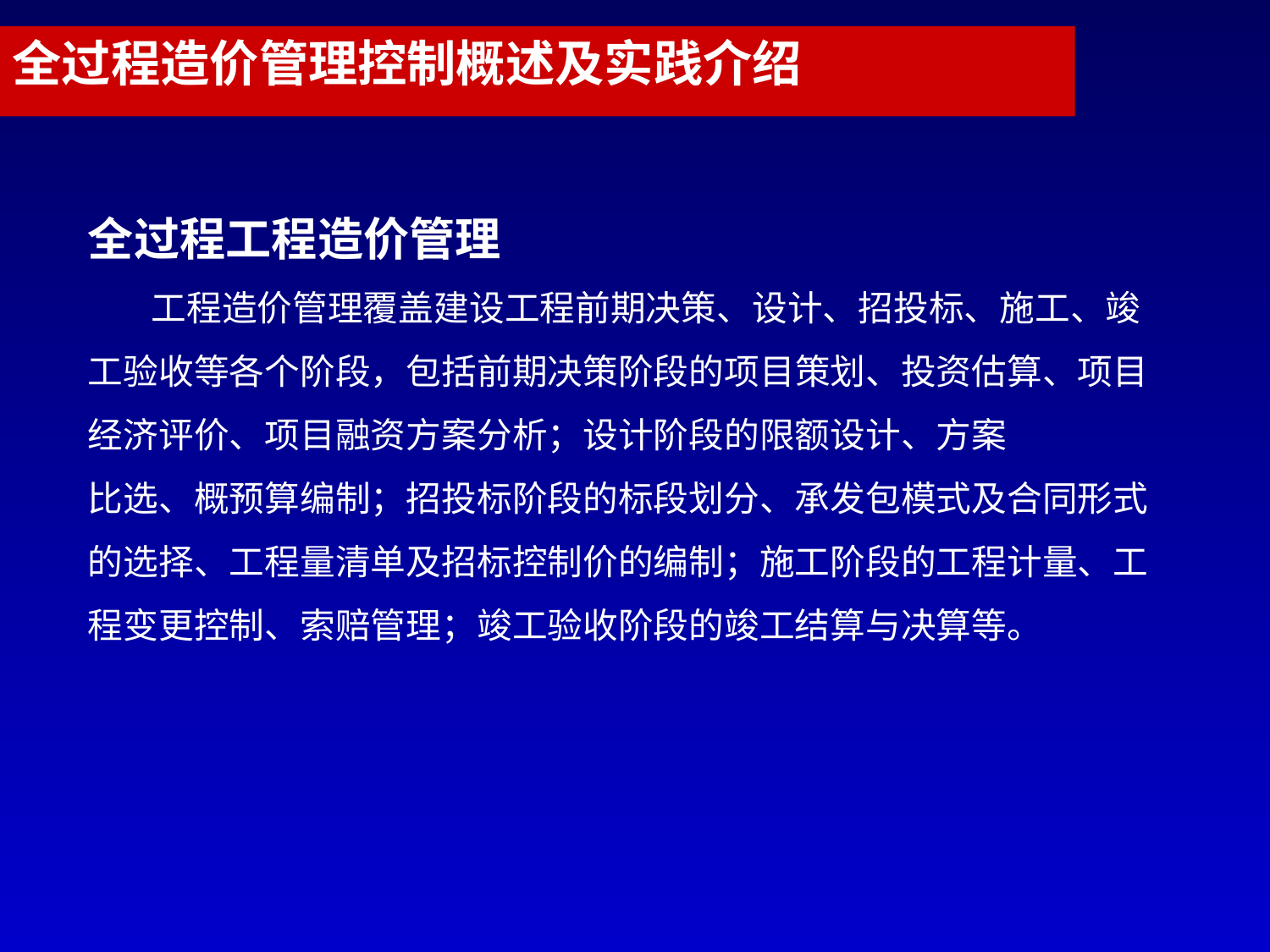

全过程造价管理控制概述及实践介绍
全过程工程造价管理
       工程造价管理覆盖建设工程前期决策、设计、招投标、施工、竣工验收等各个阶段，包括前期决策阶段的项目策划、投资估算、项目经济评价、项目融资方案分析；设计阶段的限额设计、方案
比选、概预算编制；招投标阶段的标段划分、承发包模式及合同形式的选择、工程量清单及招标控制价的编制；施工阶段的工程计量、工程变更控制、索赔管理；竣工验收阶段的竣工结算与决算等。
13